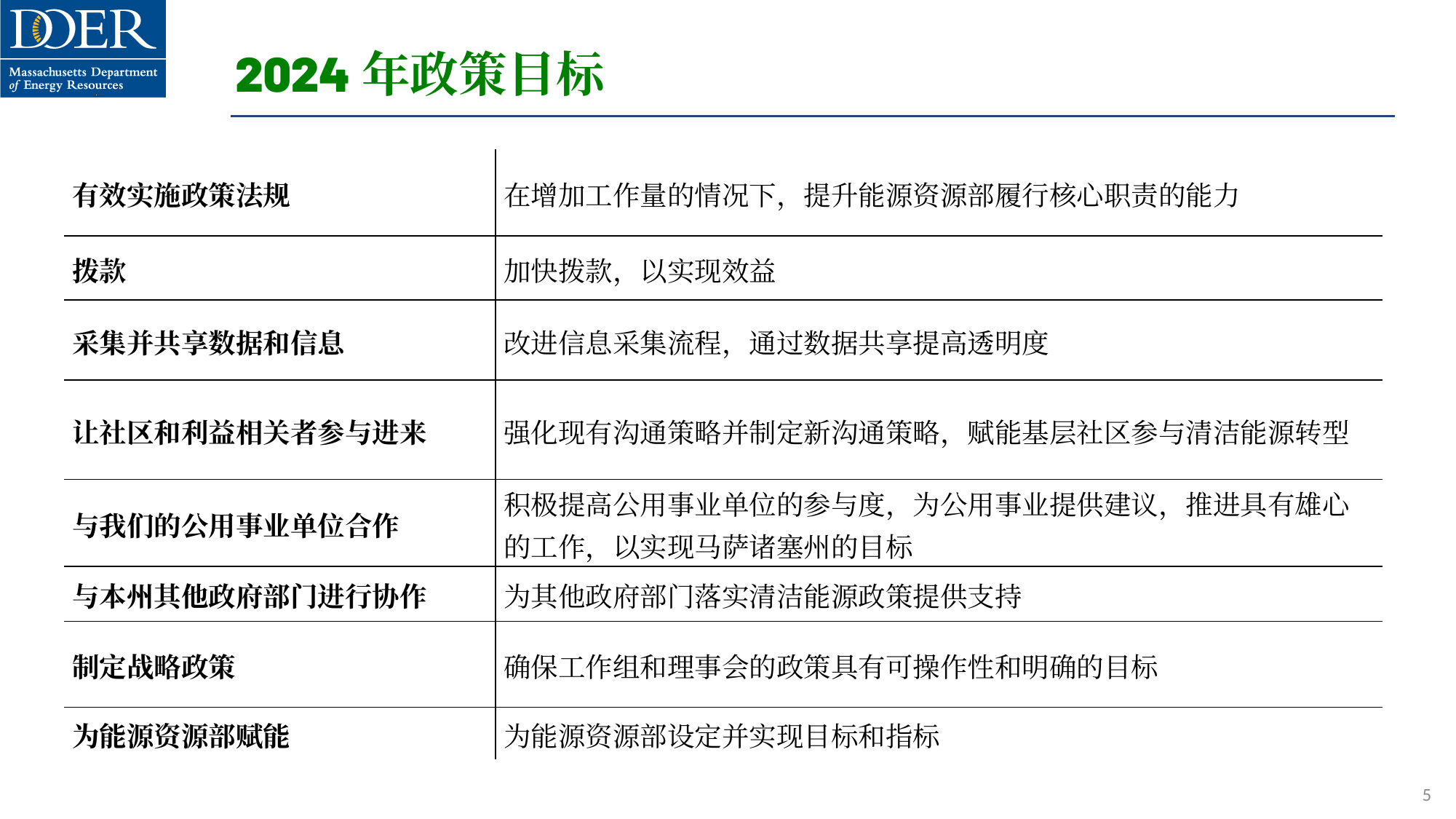

# 2024年政策目标
| 有效实施政策法规 | 在增加工作量的情况下，提升能源资源部履行核心职责的能力 |
| --- | --- |
| 拨款 | 加快拨款，以实现效益 |
| 采集并共享数据和信息 | 改进信息采集流程，通过数据共享提高透明度 |
| 让社区和利益相关者参与进来 | 强化现有沟通策略并制定新沟通策略，赋能基层社区参与清洁能源转型 |
| 与我们的公用事业单位合作 | 积极提高公用事业单位的参与度，为公用事业提供建议，推进具有雄心的工作，以实现马萨诸塞州的目标 |
| 与本州其他政府部门进行协作 | 为其他政府部门落实清洁能源政策提供支持 |
| 制定战略政策 | 确保工作组和理事会的政策具有可操作性和明确的目标 |
| 为能源资源部赋能 | 为能源资源部设定并实现目标和指标 |
5